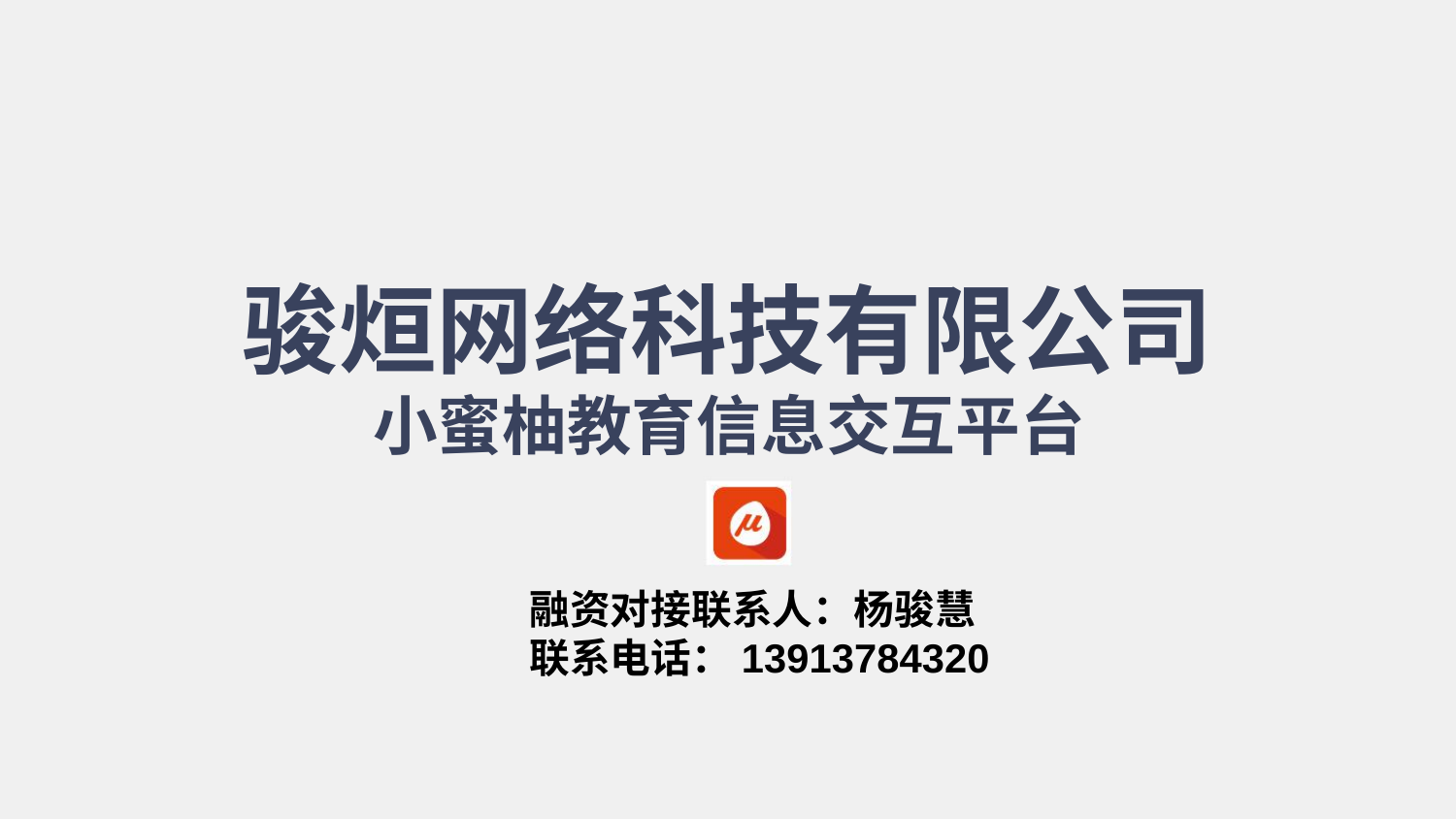

骏烜网络科技有限公司
小蜜柚教育信息交互平台
融资对接联系人：杨骏慧
联系电话：13913784320